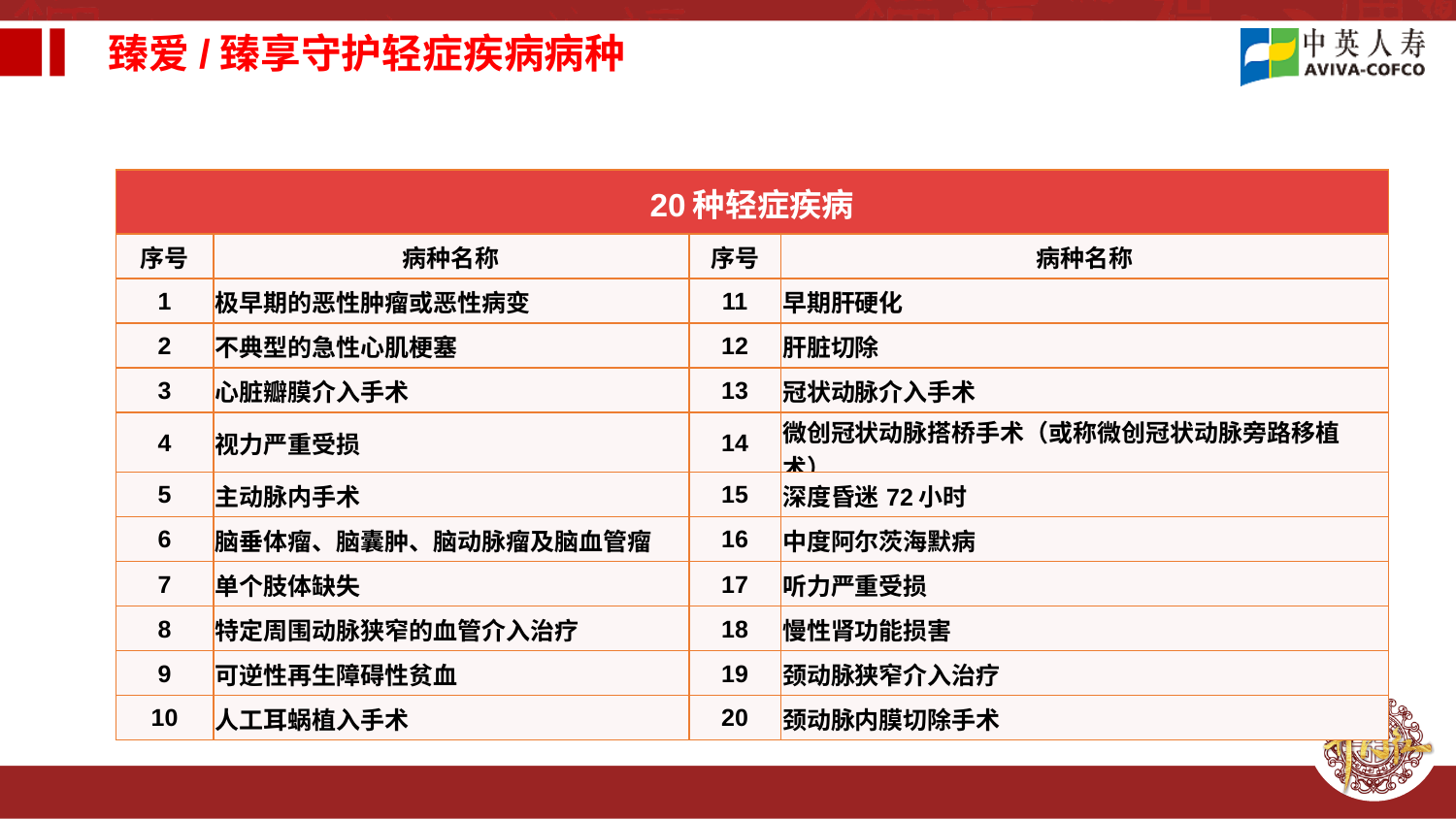

臻爱/臻享守护轻症疾病病种
| 20种轻症疾病 |  |  |  |
| --- | --- | --- | --- |
| 序号 | 病种名称 | 序号 | 病种名称 |
| 1 | 极早期的恶性肿瘤或恶性病变 | 11 | 早期肝硬化 |
| 2 | 不典型的急性心肌梗塞 | 12 | 肝脏切除 |
| 3 | 心脏瓣膜介入手术 | 13 | 冠状动脉介入手术 |
| 4 | 视力严重受损 | 14 | 微创冠状动脉搭桥手术（或称微创冠状动脉旁路移植术） |
| 5 | 主动脉内手术 | 15 | 深度昏迷72小时 |
| 6 | 脑垂体瘤、脑囊肿、脑动脉瘤及脑血管瘤 | 16 | 中度阿尔茨海默病 |
| 7 | 单个肢体缺失 | 17 | 听力严重受损 |
| 8 | 特定周围动脉狭窄的血管介入治疗 | 18 | 慢性肾功能损害 |
| 9 | 可逆性再生障碍性贫血 | 19 | 颈动脉狭窄介入治疗 |
| 10 | 人工耳蜗植入手术 | 20 | 颈动脉内膜切除手术 |
间隔期最短，仅3年
赔付条件最有利于客户